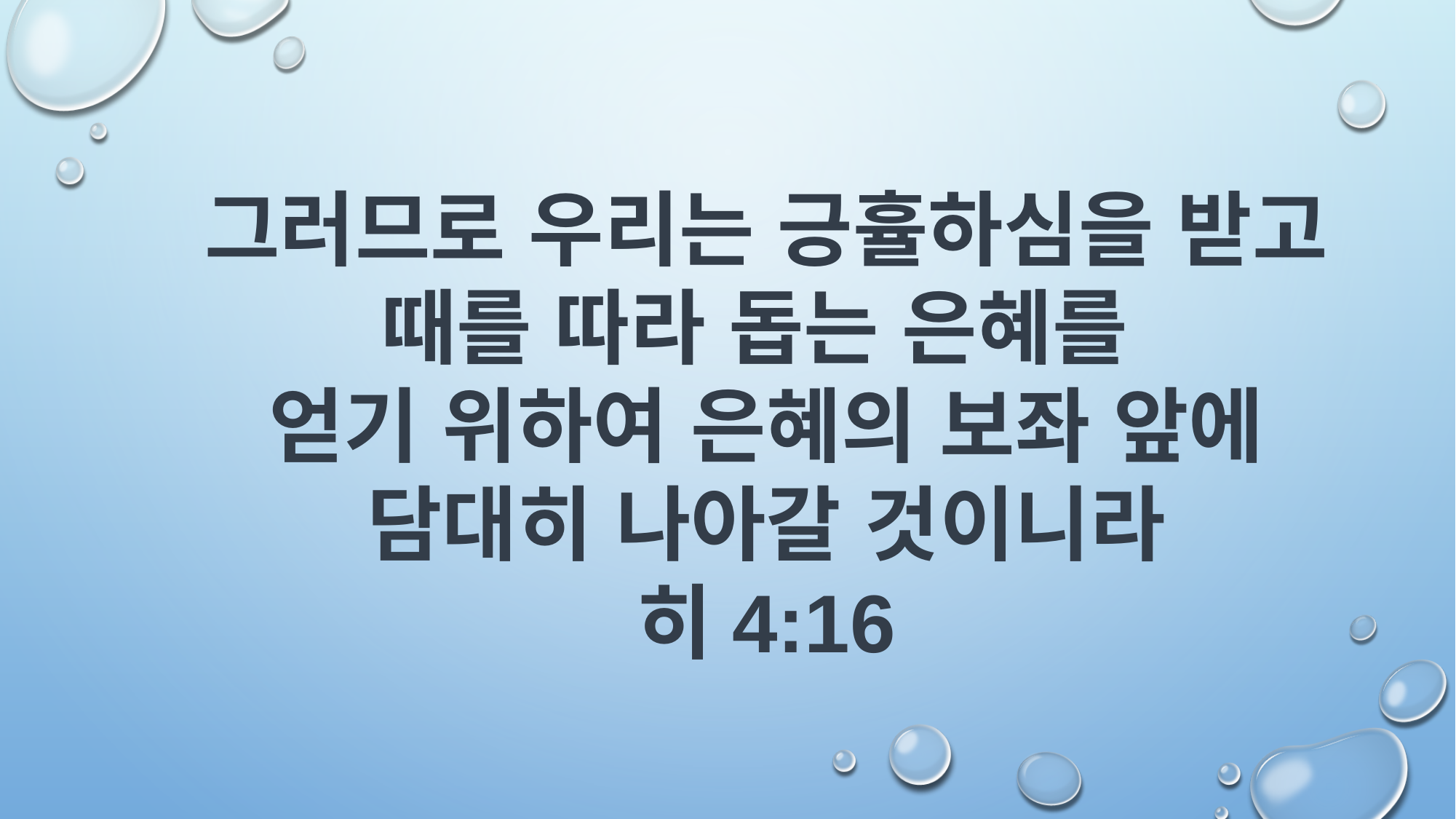

그러므로 우리는 긍휼하심을 받고 때를 따라 돕는 은혜를
얻기 위하여 은혜의 보좌 앞에 담대히 나아갈 것이니라
히4:16